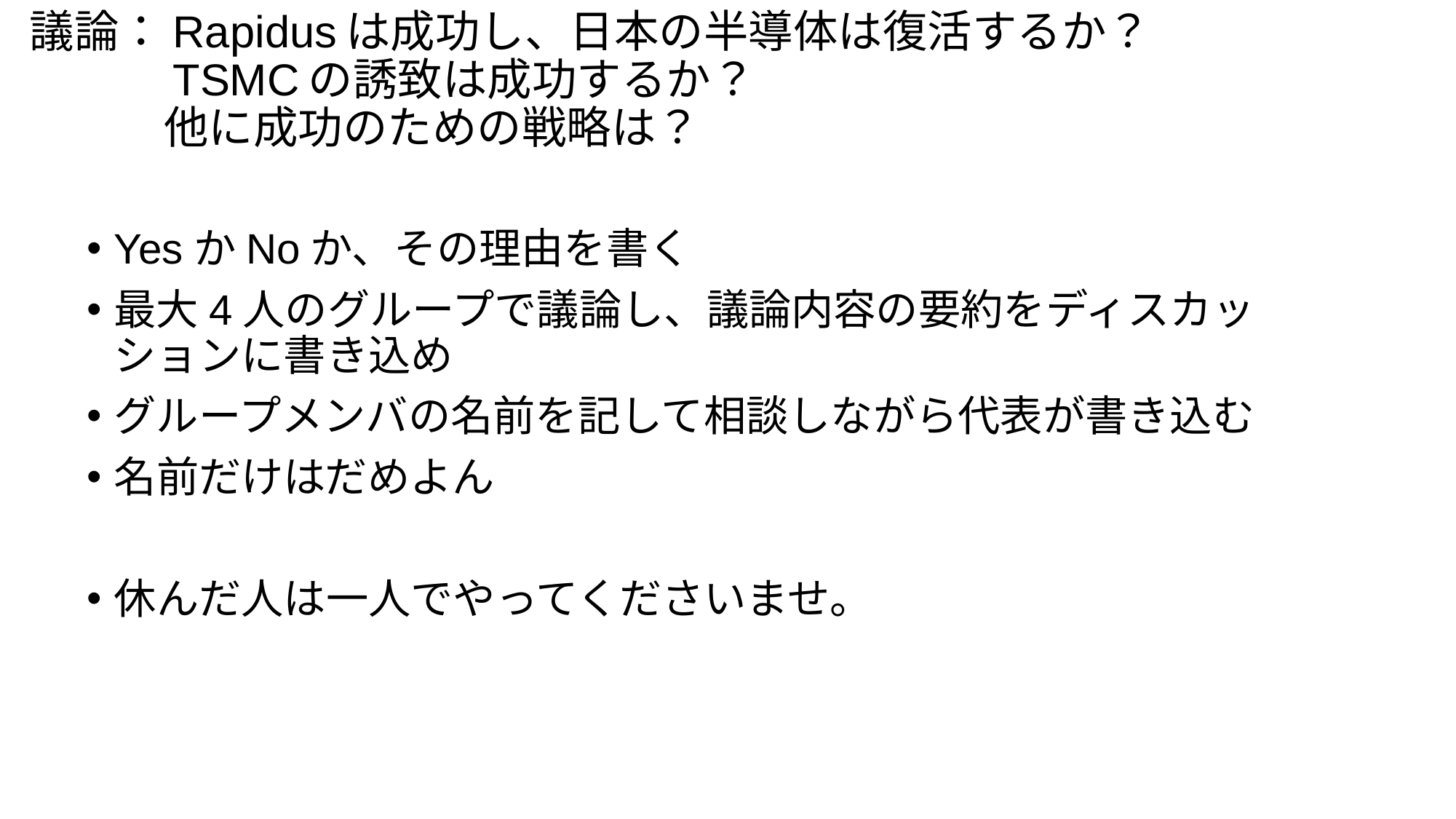

# 議論：Rapidusは成功し、日本の半導体は復活するか？ 　　　TSMCの誘致は成功するか？ 　　　他に成功のための戦略は？
YesかNoか、その理由を書く
最大4人のグループで議論し、議論内容の要約をディスカッションに書き込め
グループメンバの名前を記して相談しながら代表が書き込む
名前だけはだめよん

休んだ人は一人でやってくださいませ。